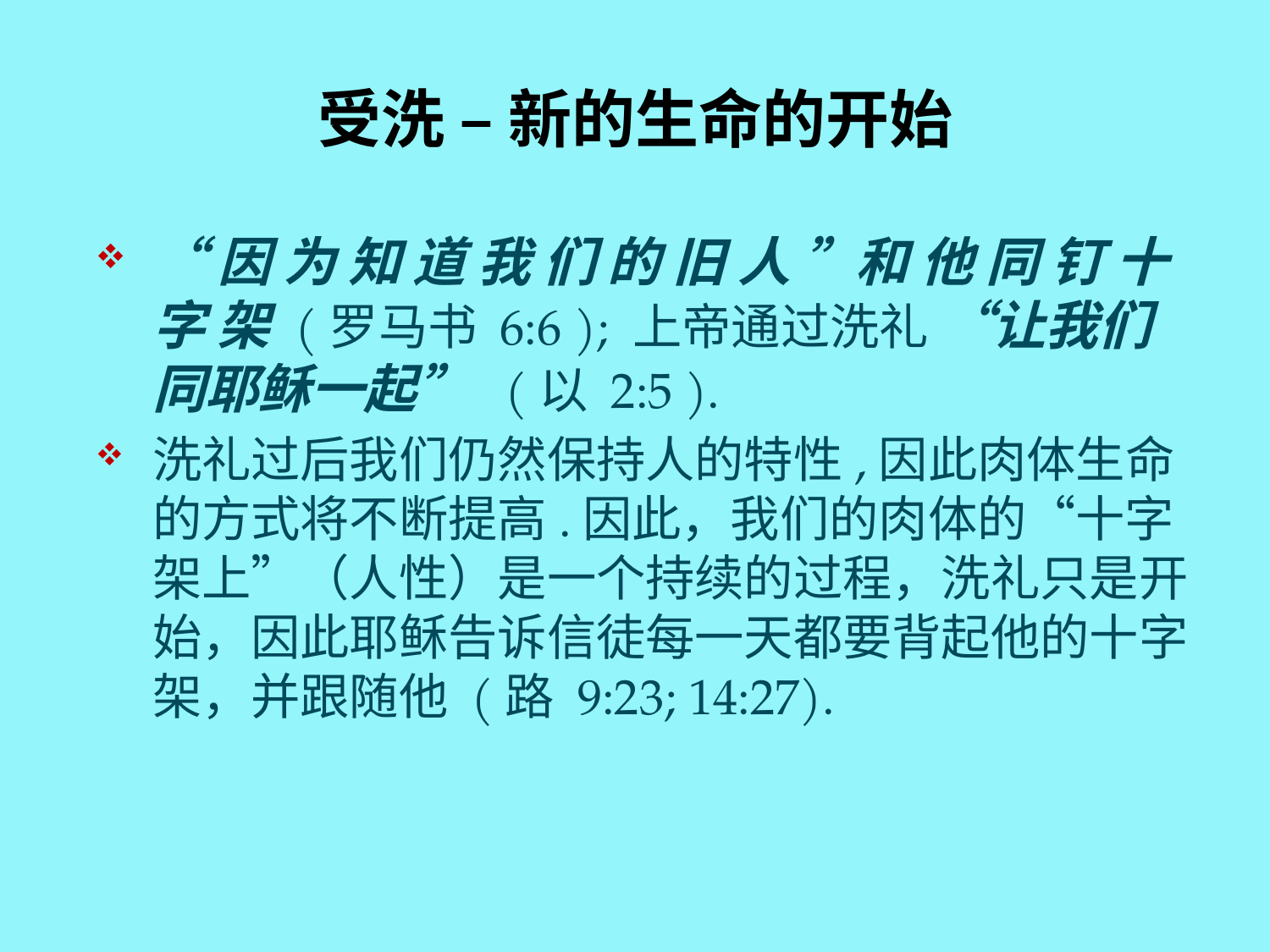

# 受洗 – 新的生命的开始
“因 为 知 道 我 们 的 旧 人 ”和 他 同 钉 十 字 架 (罗马书 6:6 ); 上帝通过洗礼 “让我们同耶稣一起”  (以 2:5 ).
洗礼过后我们仍然保持人的特性,因此肉体生命的方式将不断提高.因此，我们的肉体的“十字架上”（人性）是一个持续的过程，洗礼只是开始，因此耶稣告诉信徒每一天都要背起他的十字架，并跟随他 (路 9:23; 14:27).